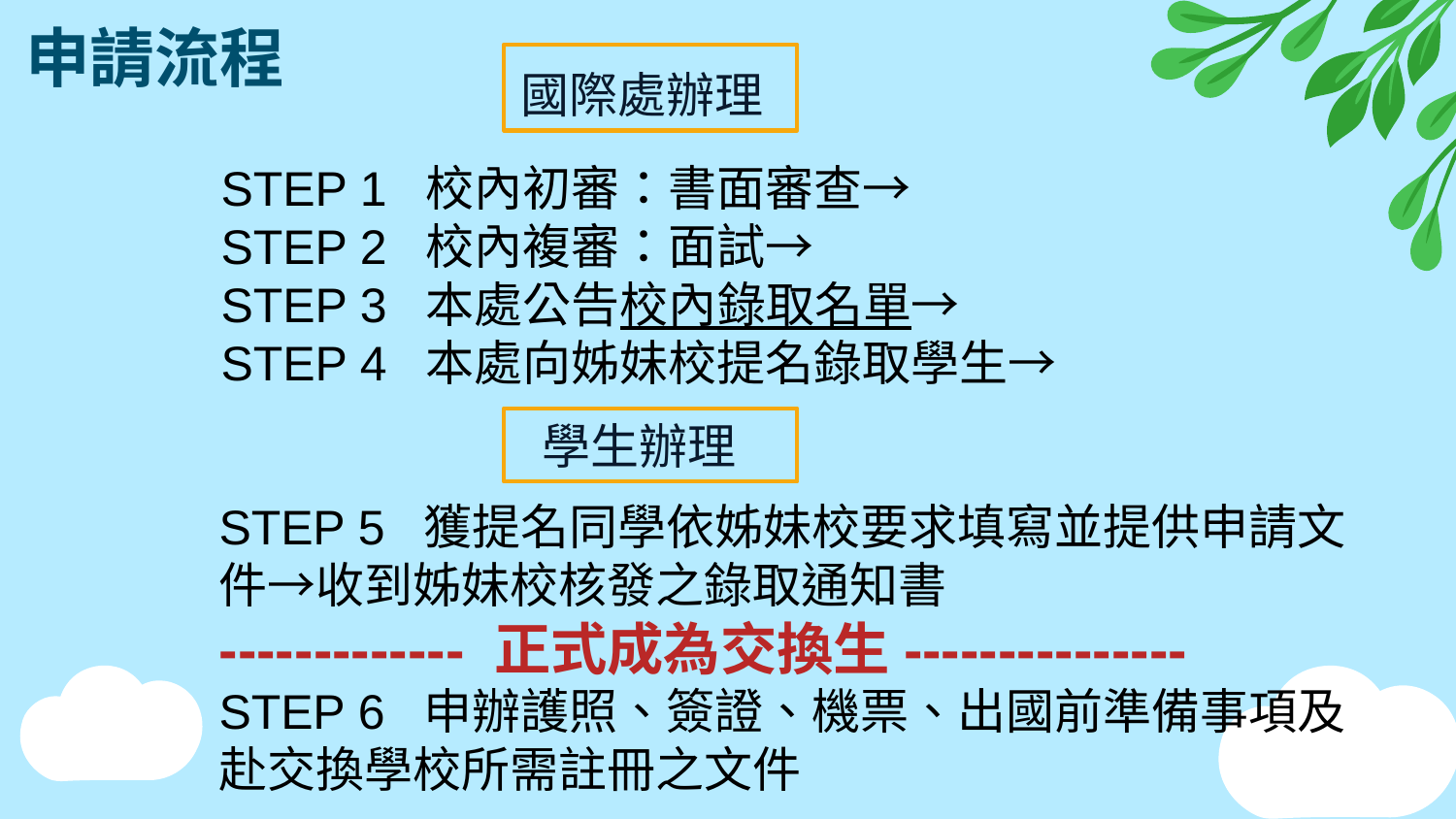

# 申請流程

國際處辦理
STEP 1  校內初審：書面審查→
STEP 2  校內複審：面試→
STEP 3  本處公告校內錄取名單→
STEP 4  本處向姊妹校提名錄取學生→

學生辦理
STEP 5  獲提名同學依姊妹校要求填寫並提供申請文件→收到姊妹校核發之錄取通知書
------------- 正式成為交換生---------------
STEP 6  申辦護照、簽證、機票、出國前準備事項及赴交換學校所需註冊之文件